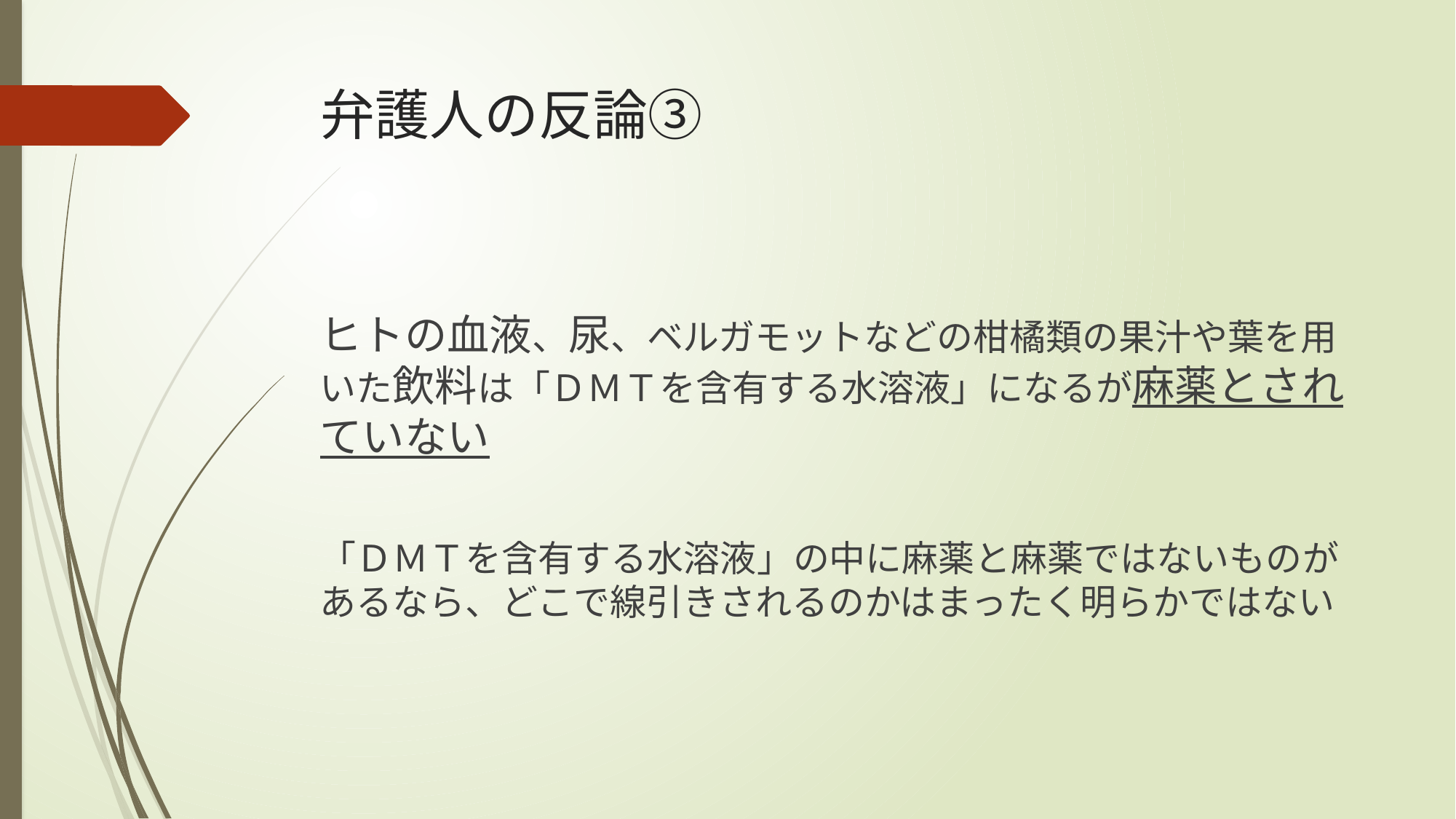

# 弁護人の反論③

ヒトの血液、尿、ベルガモットなどの柑橘類の果汁や葉を用いた飲料は「ＤＭＴを含有する水溶液」になるが麻薬とされていない

「ＤＭＴを含有する水溶液」の中に麻薬と麻薬ではないものがあるなら、どこで線引きされるのかはまったく明らかではない